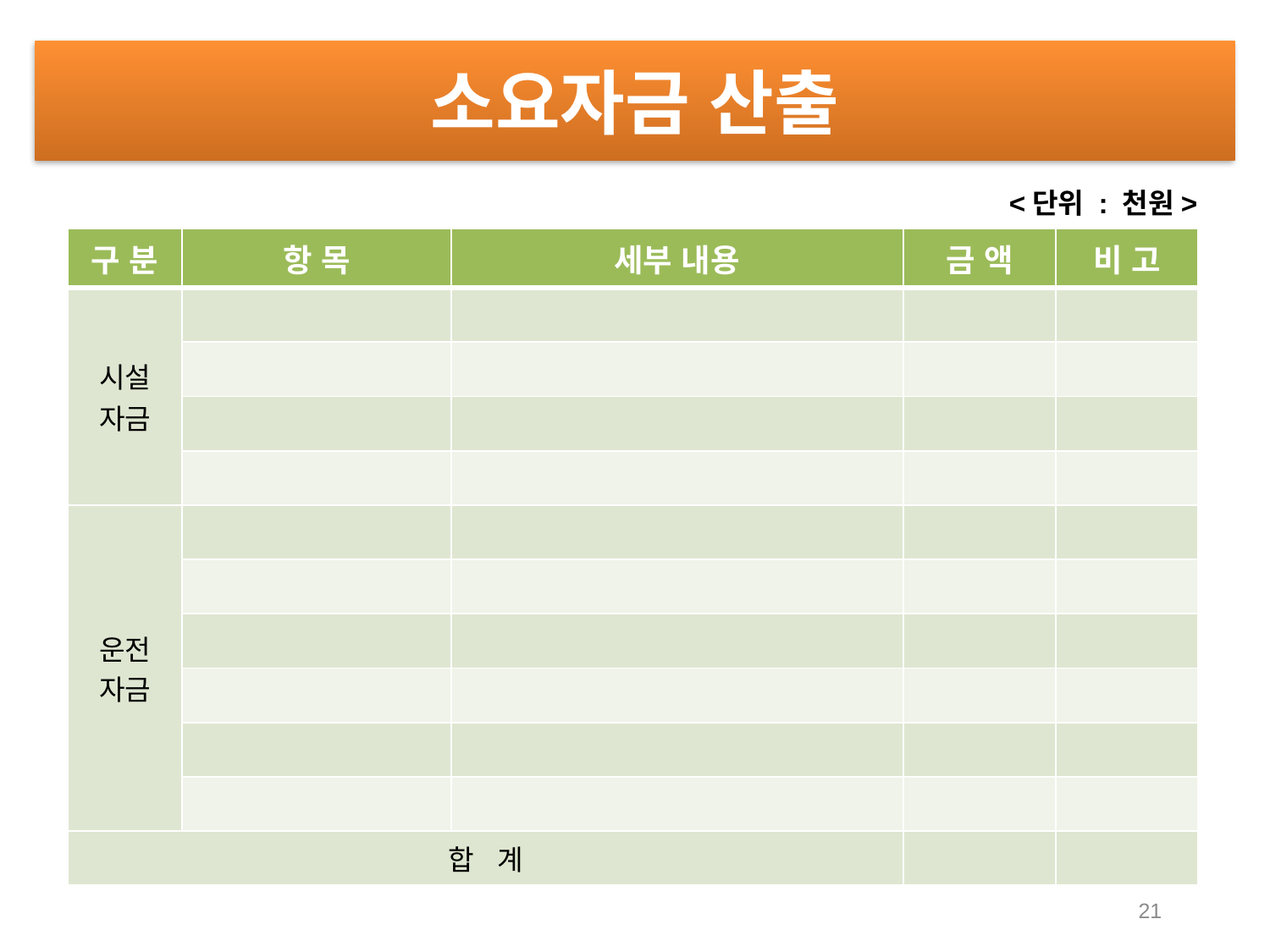

소요자금 산출
<단위 : 천원>
| 구 분 | 항 목 | 세부 내용 | 금 액 | 비 고 |
| --- | --- | --- | --- | --- |
| 시설 자금 |  |  |  |  |
|  |  |  |  |  |
|  |  |  |  |  |
|  |  |  |  |  |
| 운전 자금 |  |  |  |  |
|  |  |  |  |  |
|  |  |  |  |  |
|  |  |  |  |  |
|  |  |  |  |  |
|  |  |  |  |  |
| 합 계 |  |  |  |  |
21